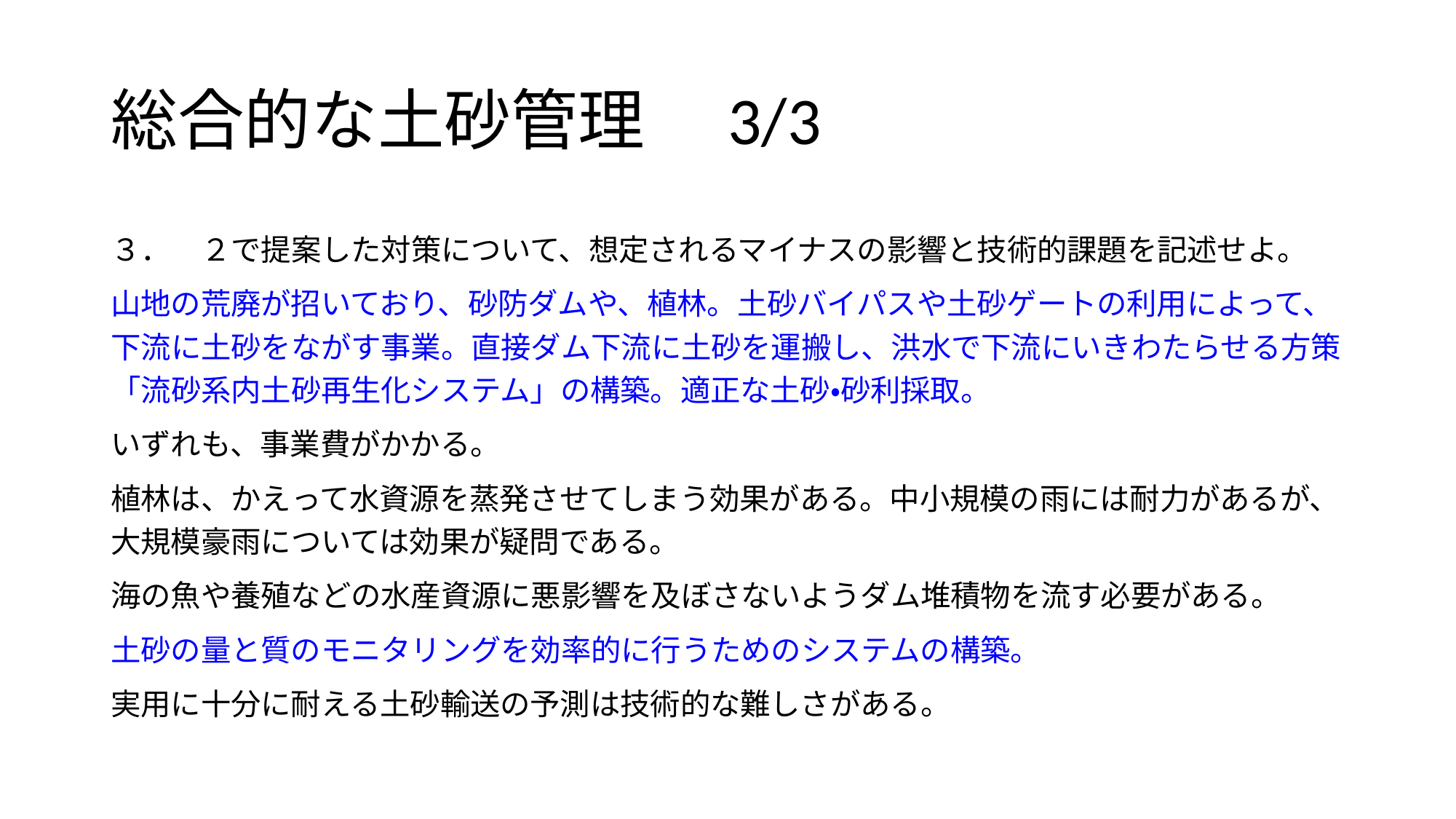

# 総合的な土砂管理　3/3
３．　２で提案した対策について、想定されるマイナスの影響と技術的課題を記述せよ。
山地の荒廃が招いており、砂防ダムや、植林。土砂バイパスや土砂ゲートの利用によって、下流に土砂をながす事業。直接ダム下流に土砂を運搬し、洪水で下流にいきわたらせる方策「流砂系内土砂再生化システム」の構築。適正な土砂・砂利採取。
いずれも、事業費がかかる。
植林は、かえって水資源を蒸発させてしまう効果がある。中小規模の雨には耐力があるが、大規模豪雨については効果が疑問である。
海の魚や養殖などの水産資源に悪影響を及ぼさないようダム堆積物を流す必要がある。
土砂の量と質のモニタリングを効率的に行うためのシステムの構築。
実用に十分に耐える土砂輸送の予測は技術的な難しさがある。